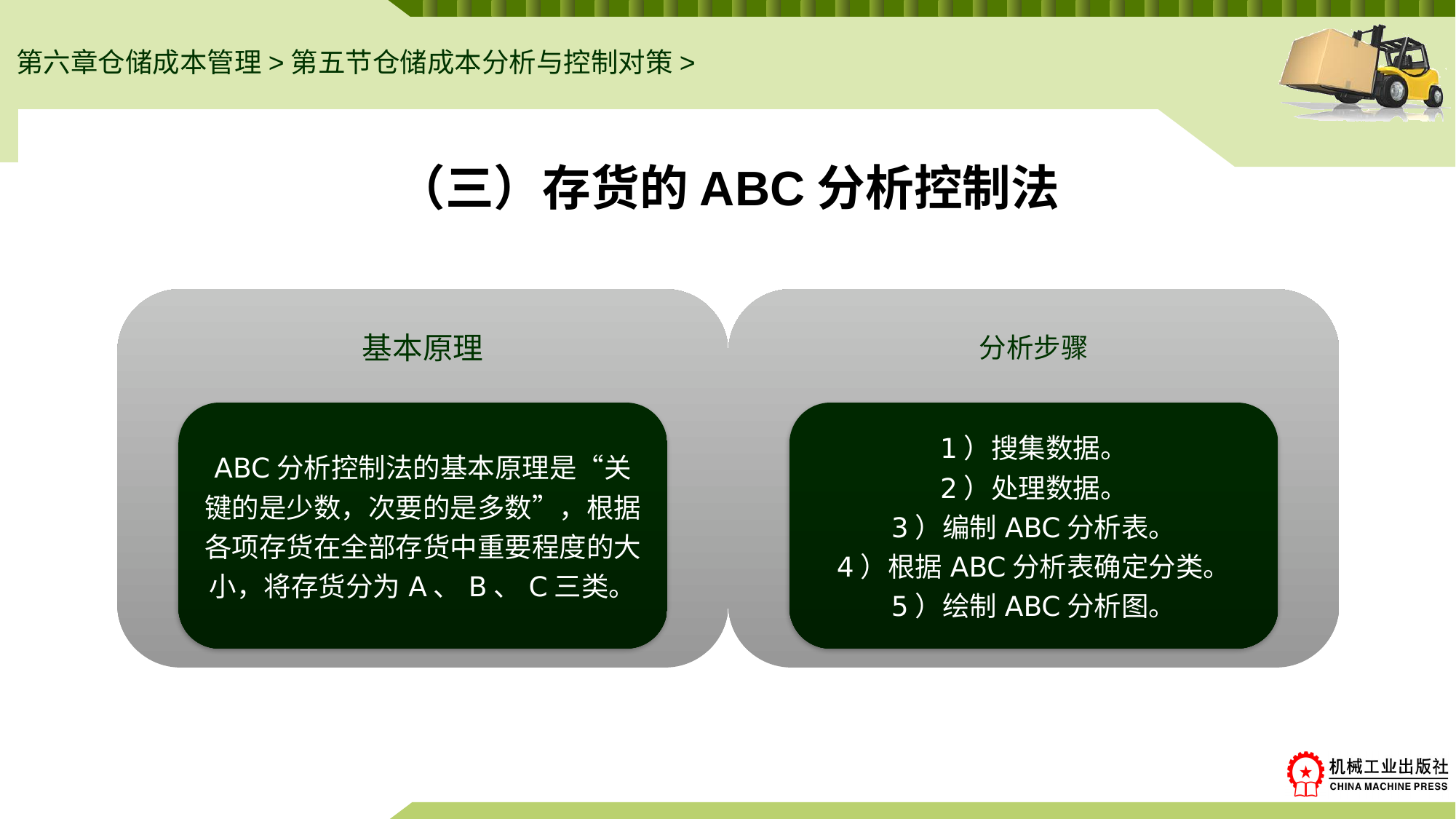

第六章仓储成本管理>第五节仓储成本分析与控制对策>
# （三）存货的ABC分析控制法
基本原理
分析步骤
1）搜集数据。
2）处理数据。
3）编制ABC分析表。
4）根据ABC分析表确定分类。
5）绘制ABC分析图。
ABC分析控制法的基本原理是“关键的是少数，次要的是多数”，根据各项存货在全部存货中重要程度的大小，将存货分为A、B、C三类。